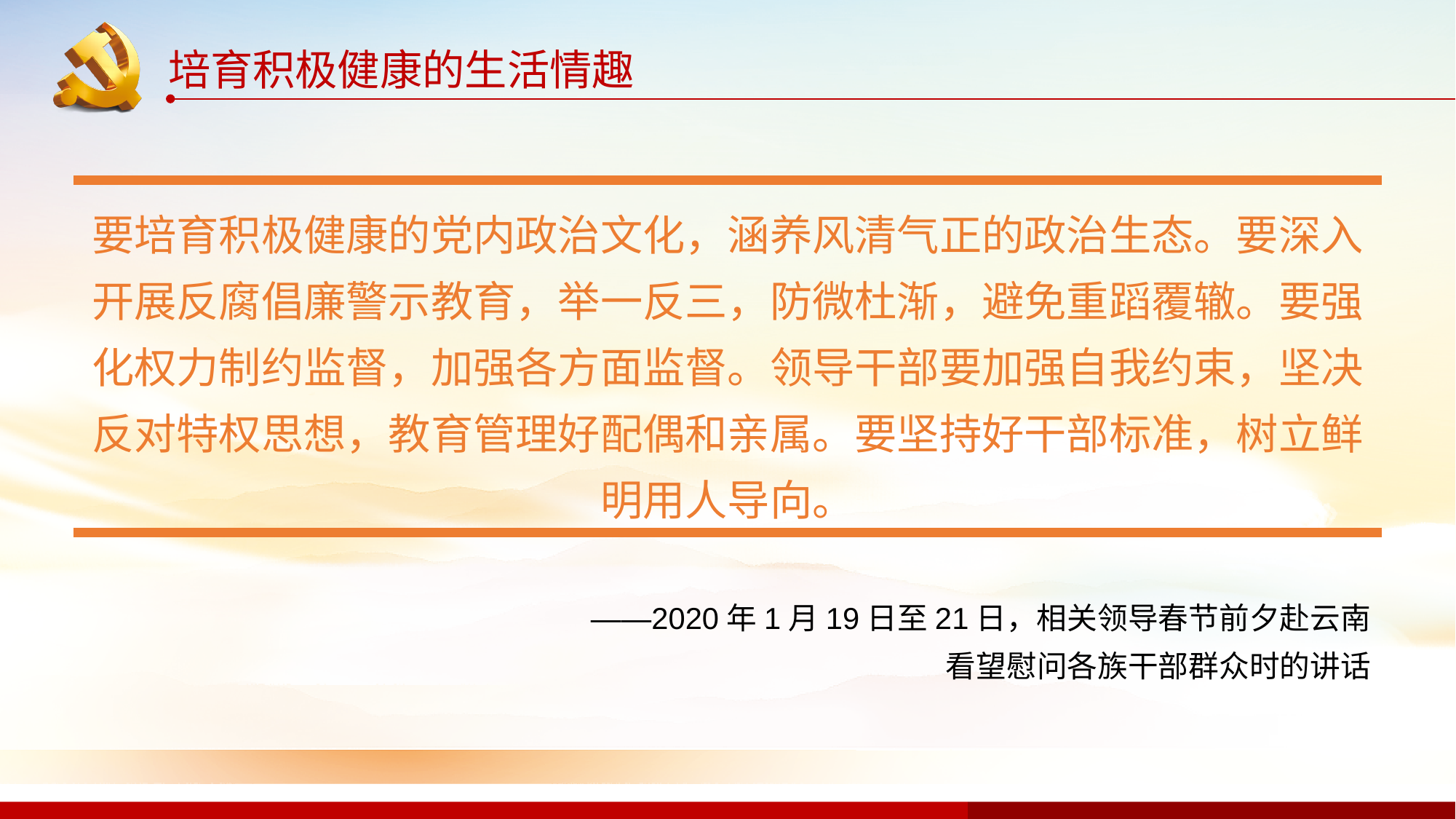

培育积极健康的生活情趣

要培育积极健康的党内政治文化，涵养风清气正的政治生态。要深入开展反腐倡廉警示教育，举一反三，防微杜渐，避免重蹈覆辙。要强化权力制约监督，加强各方面监督。领导干部要加强自我约束，坚决反对特权思想，教育管理好配偶和亲属。要坚持好干部标准，树立鲜明用人导向。
——2020年1月19日至21日，相关领导春节前夕赴云南看望慰问各族干部群众时的讲话